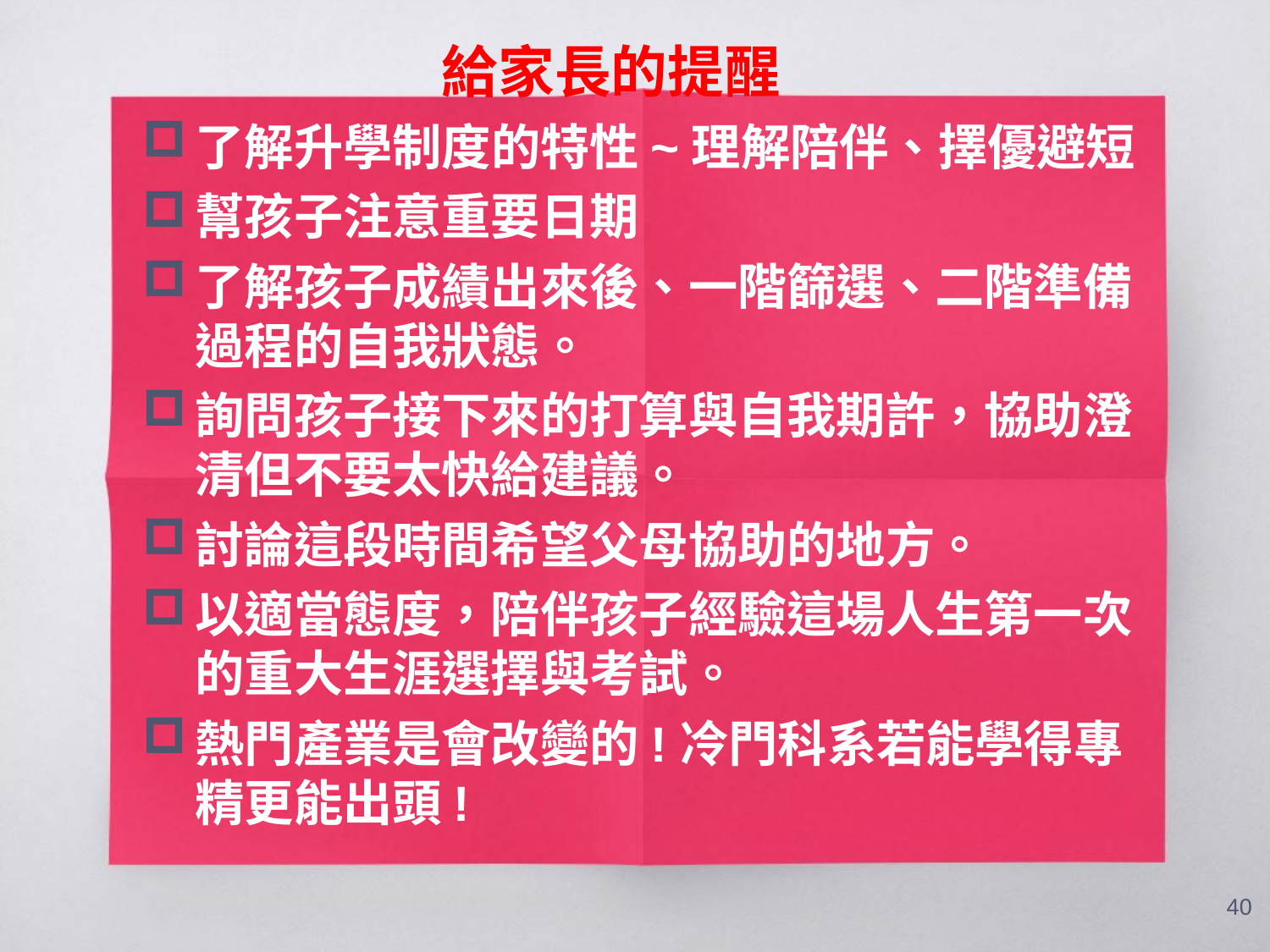

給家長的提醒
了解升學制度的特性~理解陪伴、擇優避短
幫孩子注意重要日期
了解孩子成績出來後、一階篩選、二階準備過程的自我狀態。
詢問孩子接下來的打算與自我期許，協助澄清但不要太快給建議。
討論這段時間希望父母協助的地方。
以適當態度，陪伴孩子經驗這場人生第一次的重大生涯選擇與考試。
熱門產業是會改變的!冷門科系若能學得專精更能出頭!
40